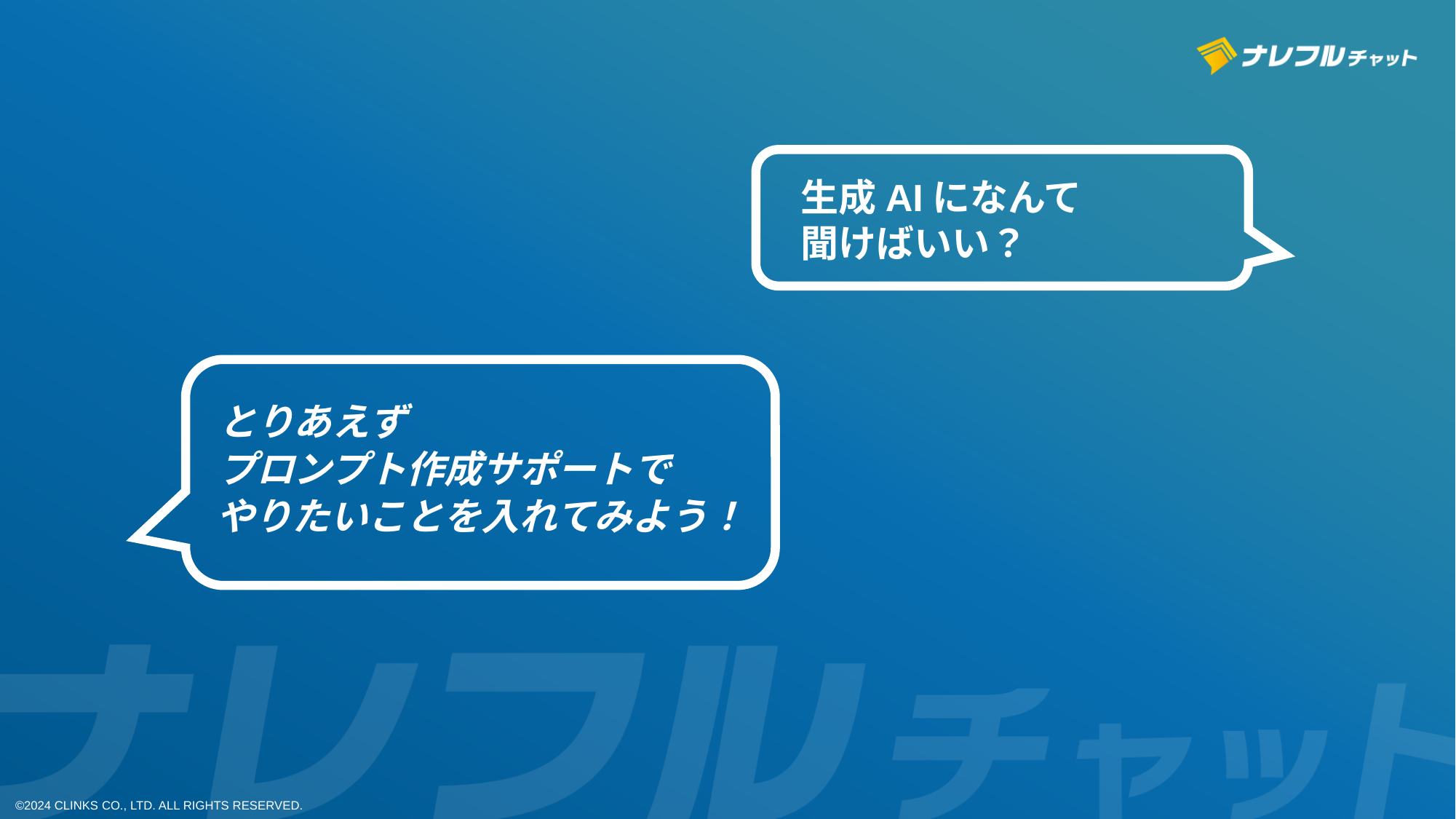

生成AIになんて
聞けばいい？

とりあえず
プロンプト作成サポートで
やりたいことを入れてみよう！